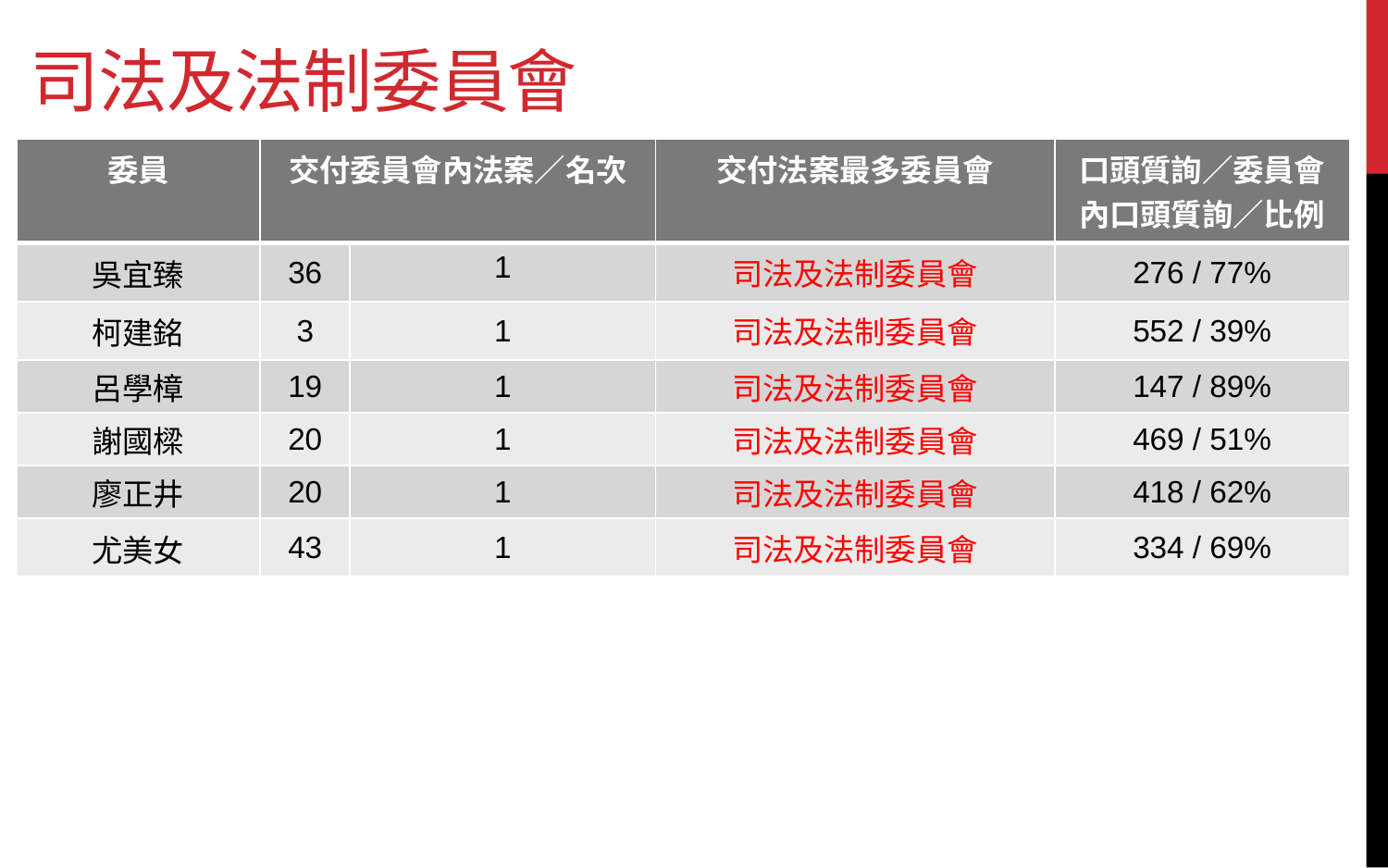

# 司法及法制委員會
| 委員 | 交付委員會內法案／名次 |  | 交付法案最多委員會 | 口頭質詢／委員會內口頭質詢／比例 |
| --- | --- | --- | --- | --- |
| 吳宜臻 | 36 | 1 | 司法及法制委員會 | 276 / 77% |
| 柯建銘 | 3 | 1 | 司法及法制委員會 | 552 / 39% |
| 呂學樟 | 19 | 1 | 司法及法制委員會 | 147 / 89% |
| 謝國樑 | 20 | 1 | 司法及法制委員會 | 469 / 51% |
| 廖正井 | 20 | 1 | 司法及法制委員會 | 418 / 62% |
| 尤美女 | 43 | 1 | 司法及法制委員會 | 334 / 69% |